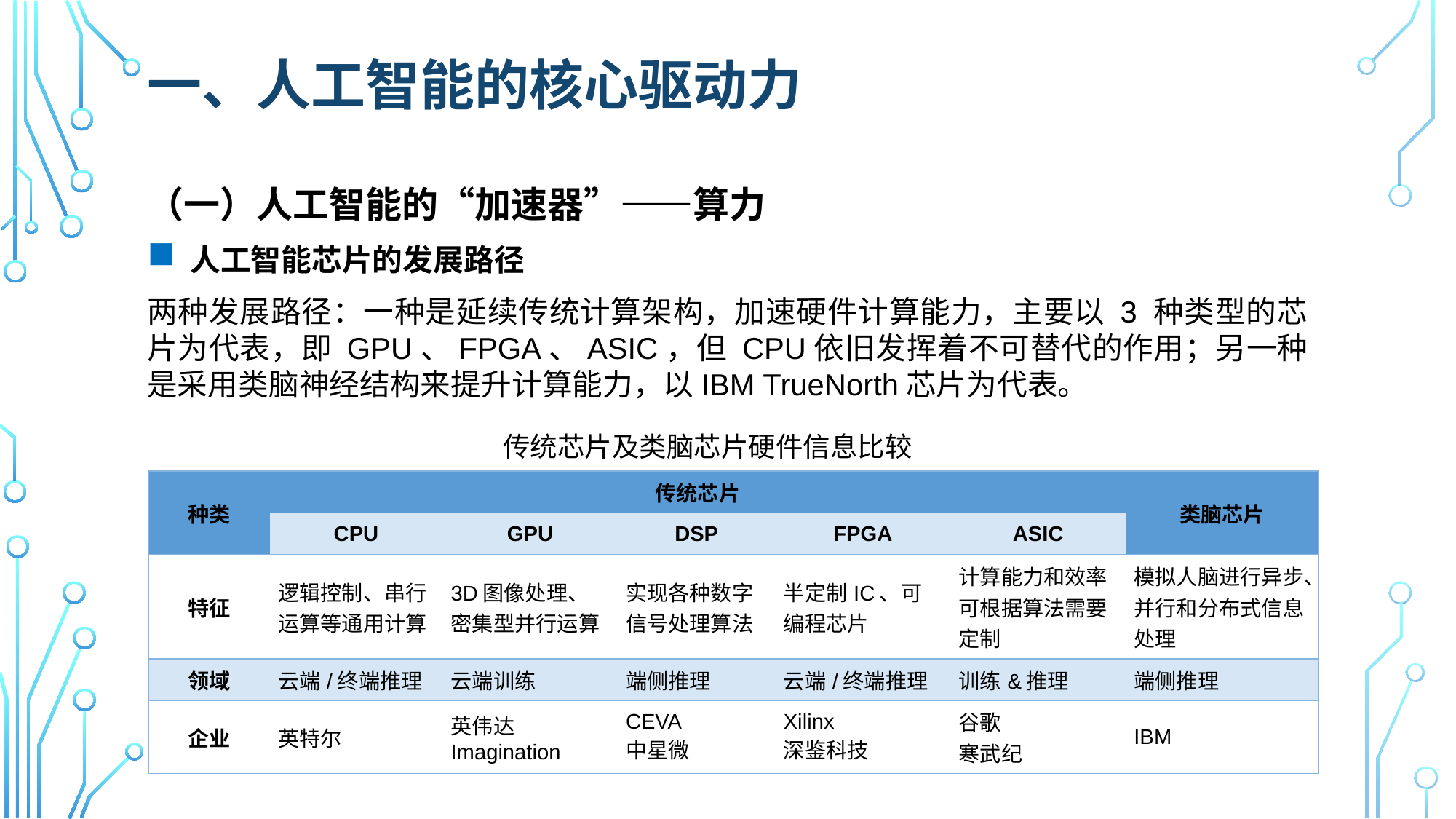

# 一、人工智能的核心驱动力
（一）人工智能的“加速器”——算力
 人工智能芯片的发展路径
两种发展路径：一种是延续传统计算架构，加速硬件计算能力，主要以 3 种类型的芯片为代表，即 GPU、FPGA、ASIC，但 CPU依旧发挥着不可替代的作用；另一种是采用类脑神经结构来提升计算能力，以IBM TrueNorth芯片为代表。
传统芯片及类脑芯片硬件信息比较
| 种类 | 传统芯片 |  |  |  |  | 类脑芯片 |
| --- | --- | --- | --- | --- | --- | --- |
|  | CPU | GPU | DSP | FPGA | ASIC |  |
| 特征 | 逻辑控制、串行运算等通用计算 | 3D图像处理、密集型并行运算 | 实现各种数字信号处理算法 | 半定制IC、可编程芯片 | 计算能力和效率可根据算法需要定制 | 模拟人脑进行异步、并行和分布式信息处理 |
| 领域 | 云端/终端推理 | 云端训练 | 端侧推理 | 云端/终端推理 | 训练&推理 | 端侧推理 |
| 企业 | 英特尔 | 英伟达Imagination | CEVA 中星微 | Xilinx 深鉴科技 | 谷歌 寒武纪 | IBM |